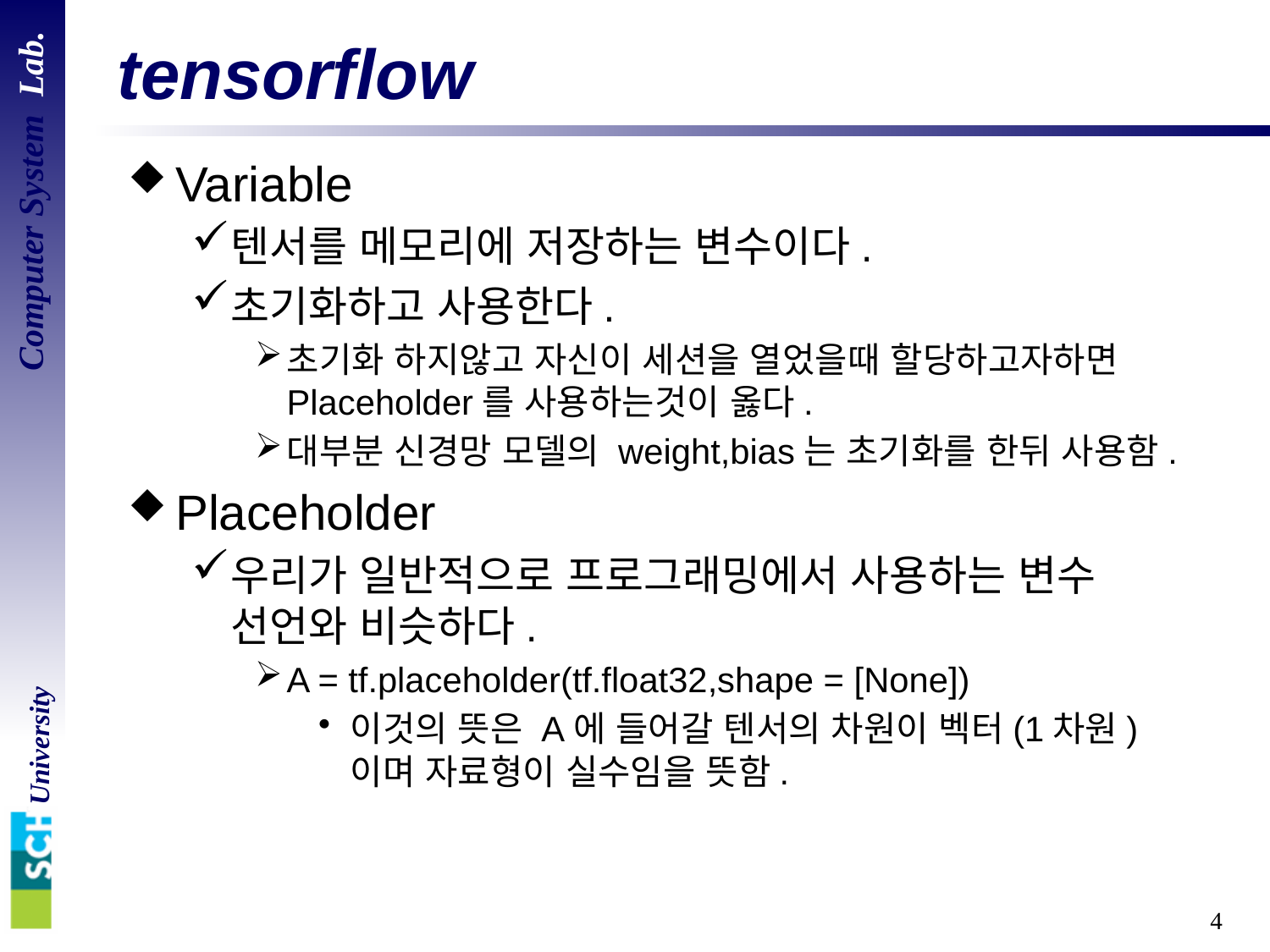

# tensorflow
Variable
텐서를 메모리에 저장하는 변수이다.
초기화하고 사용한다.
초기화 하지않고 자신이 세션을 열었을때 할당하고자하면 Placeholder를 사용하는것이 옳다.
대부분 신경망 모델의 weight,bias는 초기화를 한뒤 사용함.
Placeholder
우리가 일반적으로 프로그래밍에서 사용하는 변수 선언와 비슷하다.
A = tf.placeholder(tf.float32,shape = [None])
이것의 뜻은 A에 들어갈 텐서의 차원이 벡터(1차원)
이며 자료형이 실수임을 뜻함.